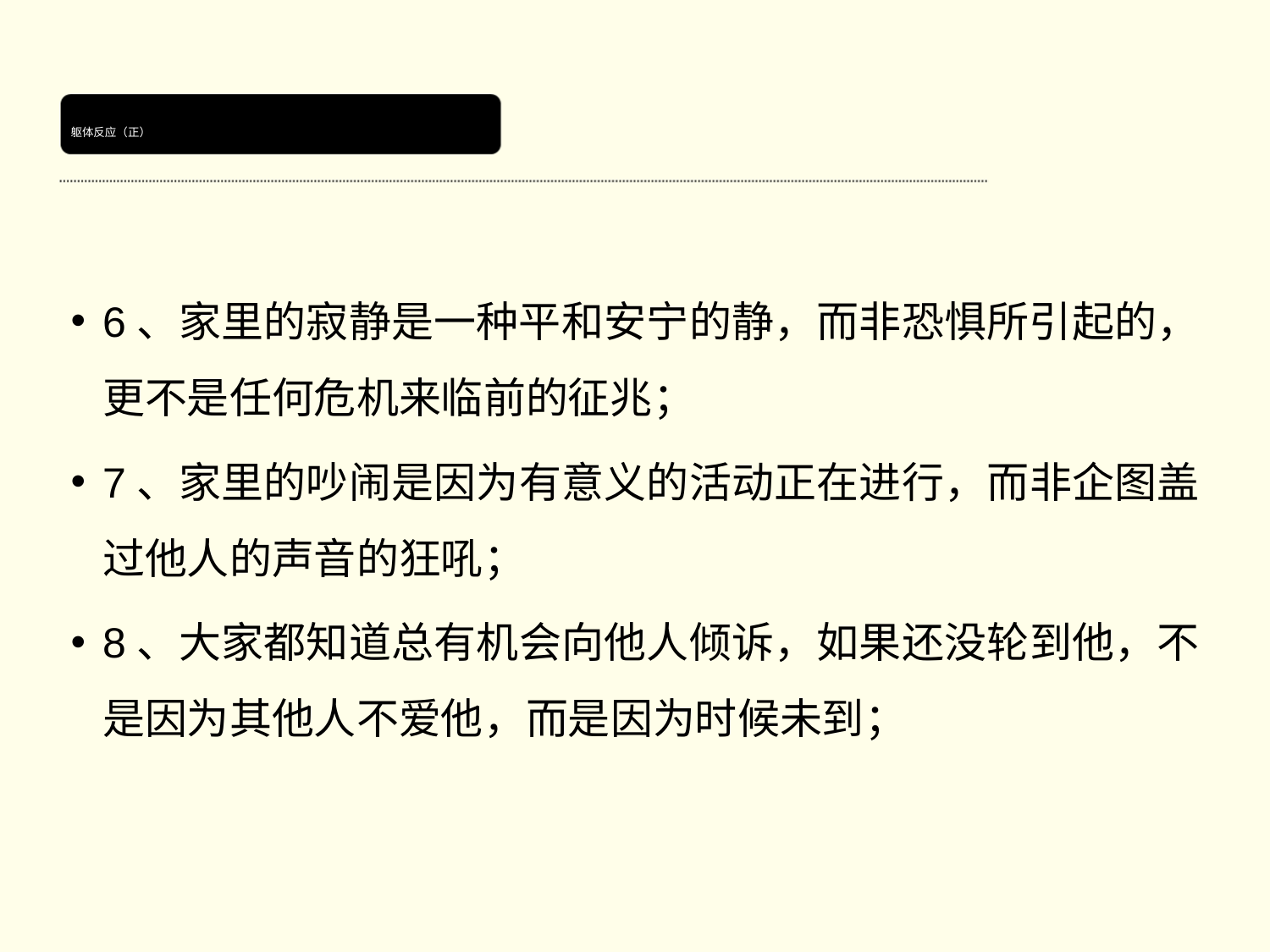

# 躯体反应（正）

6、家里的寂静是一种平和安宁的静，而非恐惧所引起的，更不是任何危机来临前的征兆；
7、家里的吵闹是因为有意义的活动正在进行，而非企图盖过他人的声音的狂吼；
8、大家都知道总有机会向他人倾诉，如果还没轮到他，不是因为其他人不爱他，而是因为时候未到；